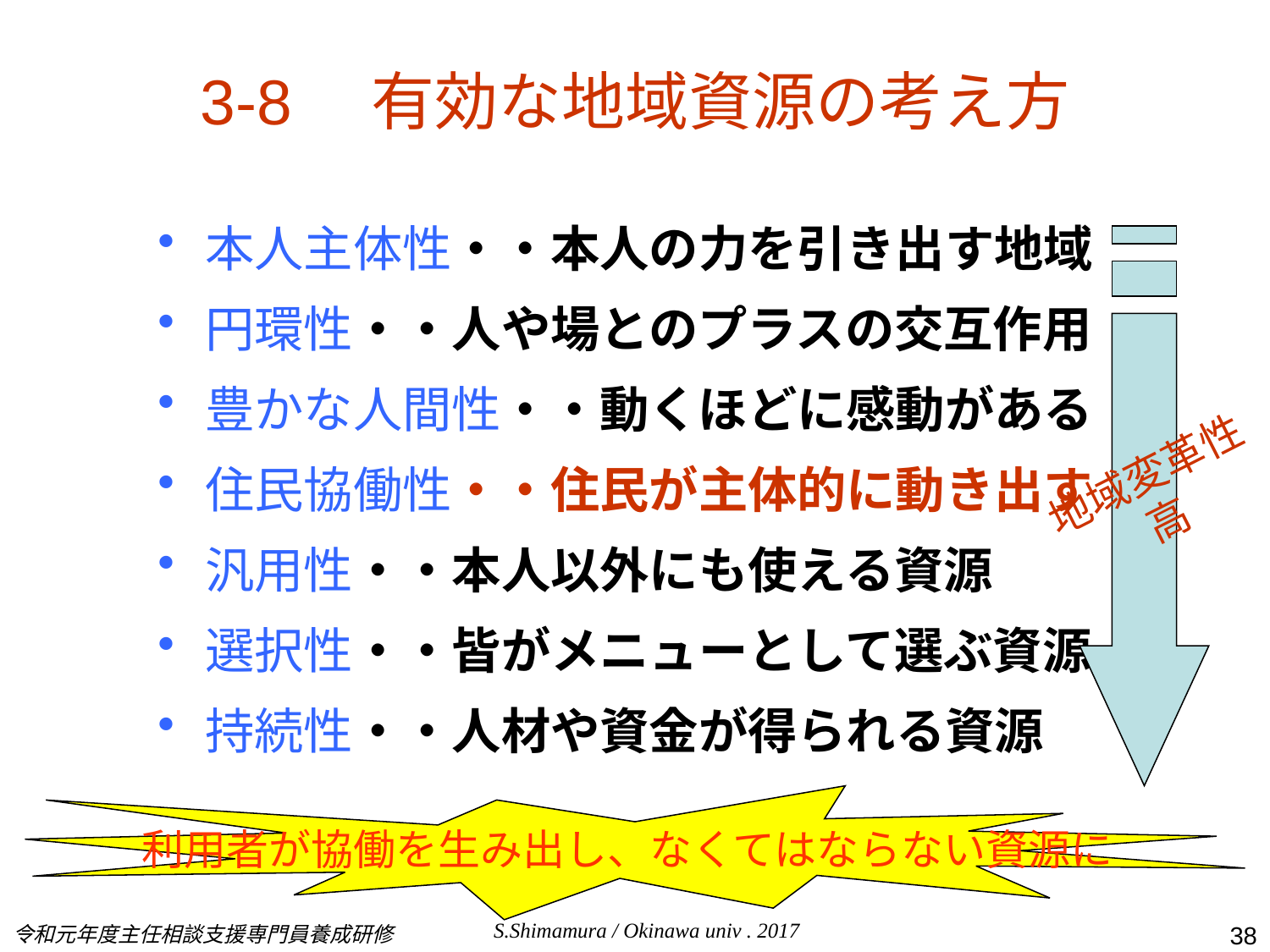

3-8　有効な地域資源の考え方
本人主体性・・本人の力を引き出す地域
円環性・・人や場とのプラスの交互作用
豊かな人間性・・動くほどに感動がある
住民協働性・・住民が主体的に動き出す
汎用性・・本人以外にも使える資源
選択性・・皆がメニューとして選ぶ資源
持続性・・人材や資金が得られる資源

地域変革性
高
利用者が協働を生み出し、なくてはならない資源に
S.Shimamura / Okinawa univ . 2017
38
令和元年度主任相談支援専門員養成研修